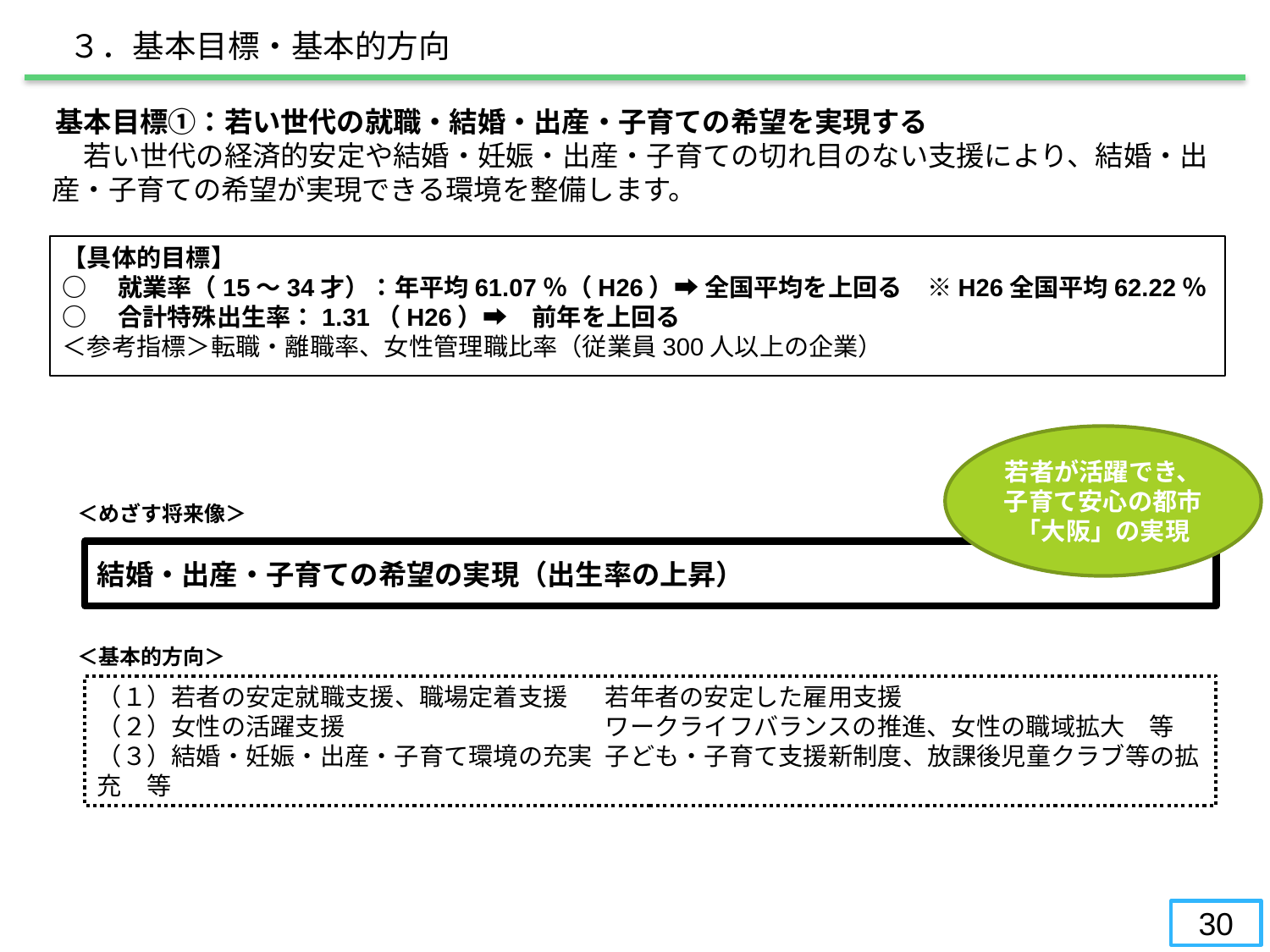

３．基本目標・基本的方向
　基本目標①：若い世代の就職・結婚・出産・子育ての希望を実現する
　　若い世代の経済的安定や結婚・妊娠・出産・子育ての切れ目のない支援により、結婚・出産・子育ての希望が実現できる環境を整備します。
【具体的目標】
○　就業率（15～34才）：年平均61.07％（H26）➡ 全国平均を上回る　※H26全国平均62.22％
○　合計特殊出生率：1.31（H26）➡　前年を上回る
＜参考指標＞転職・離職率、女性管理職比率（従業員300人以上の企業）
若者が活躍でき、子育て安心の都市「大阪」の実現
＜めざす将来像＞
結婚・出産・子育ての希望の実現（出生率の上昇）
＜基本的方向＞
（１）若者の安定就職支援、職場定着支援	若年者の安定した雇用支援
（２）女性の活躍支援			ワークライフバランスの推進、女性の職域拡大　等
（３）結婚・妊娠・出産・子育て環境の充実	子ども・子育て支援新制度、放課後児童クラブ等の拡充　等
30